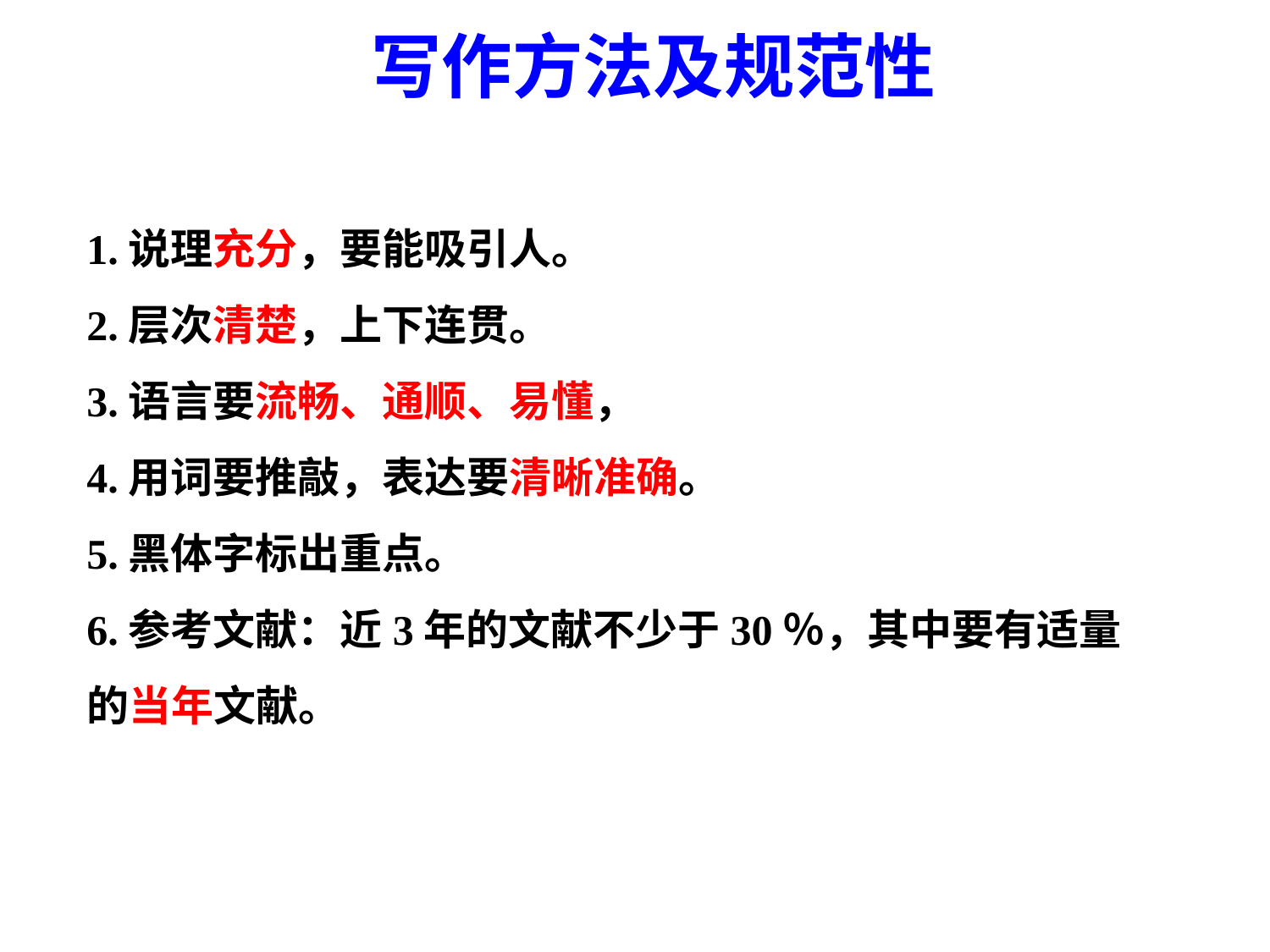

写作方法及规范性
1.说理充分，要能吸引人。
2.层次清楚，上下连贯。
3.语言要流畅、通顺、易懂，
4.用词要推敲，表达要清晰准确。
5.黑体字标出重点。
6.参考文献：近3年的文献不少于30％，其中要有适量的当年文献。